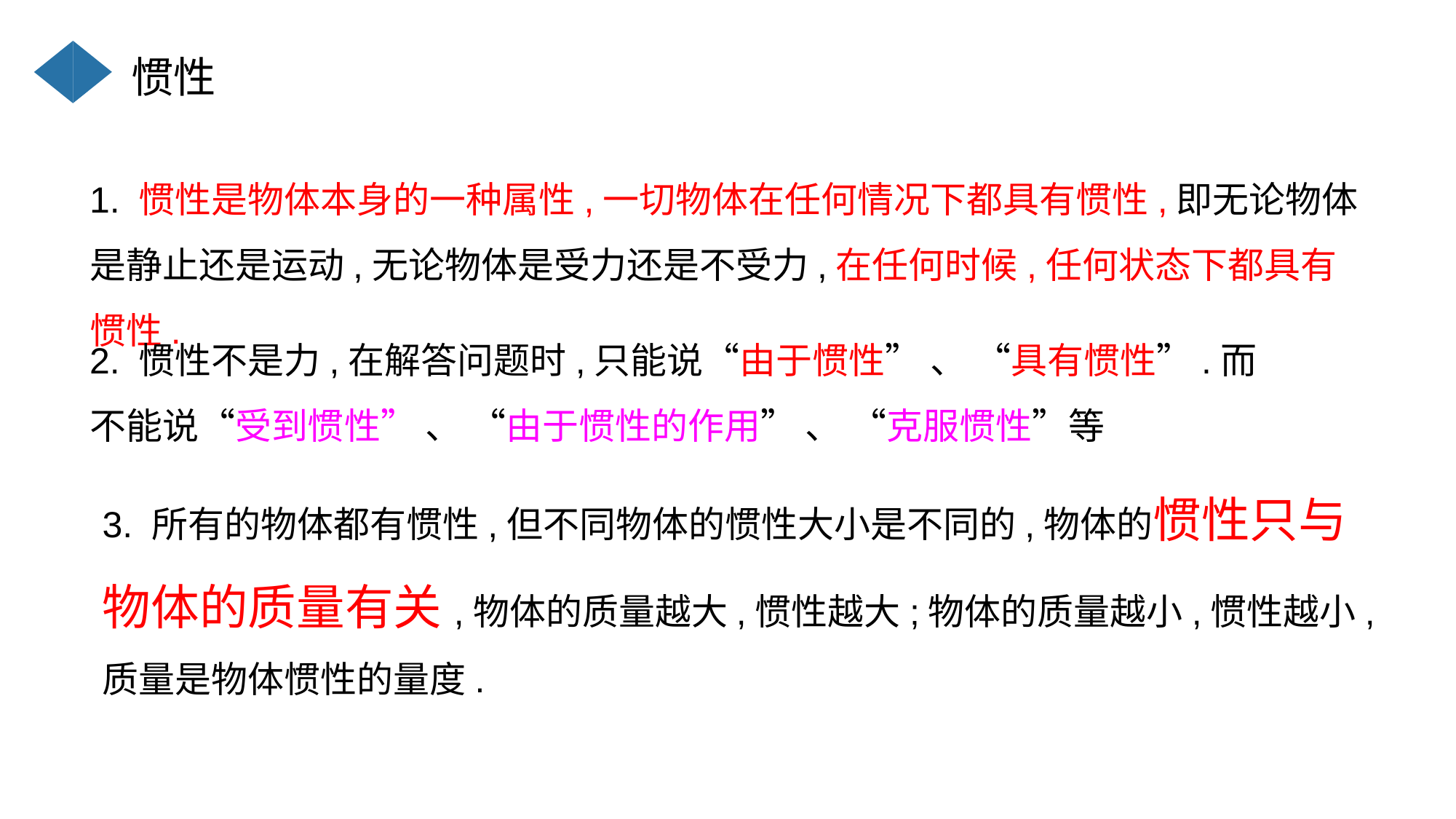

惯性
1. 惯性是物体本身的一种属性,一切物体在任何情况下都具有惯性,即无论物体是静止还是运动,无论物体是受力还是不受力,在任何时候,任何状态下都具有惯性.
2. 惯性不是力,在解答问题时,只能说“由于惯性” 、 “具有惯性”.而不能说“受到惯性” 、 “由于惯性的作用” 、 “克服惯性”等
3. 所有的物体都有惯性,但不同物体的惯性大小是不同的,物体的惯性只与物体的质量有关,物体的质量越大,惯性越大;物体的质量越小,惯性越小,质量是物体惯性的量度.